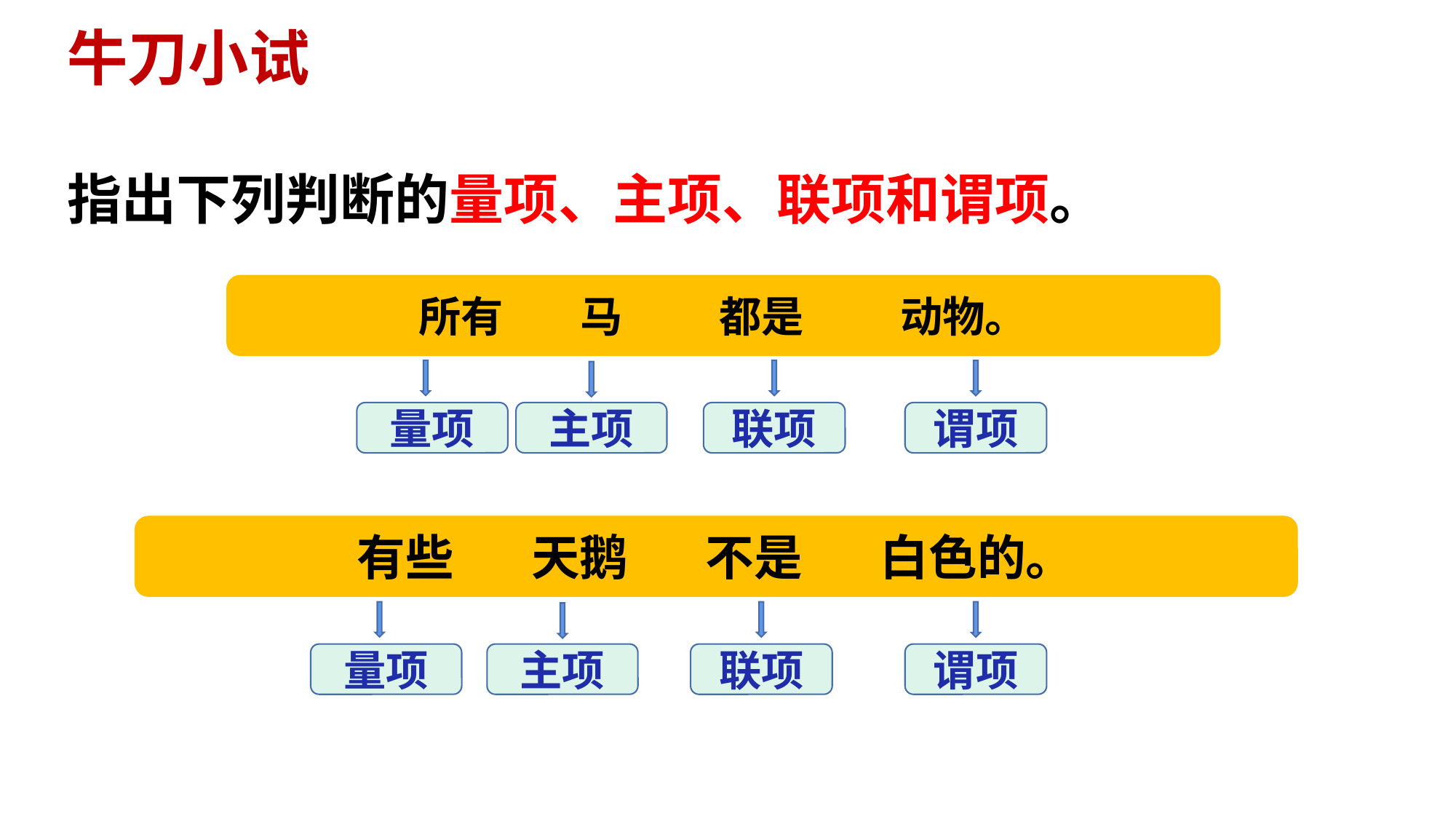

牛刀小试

指出下列判断的量项、主项、联项和谓项。
所有        马          都是          动物。

量项
主项
联项
谓项
有些       天鹅       不是       白色的。

量项
主项
联项
谓项